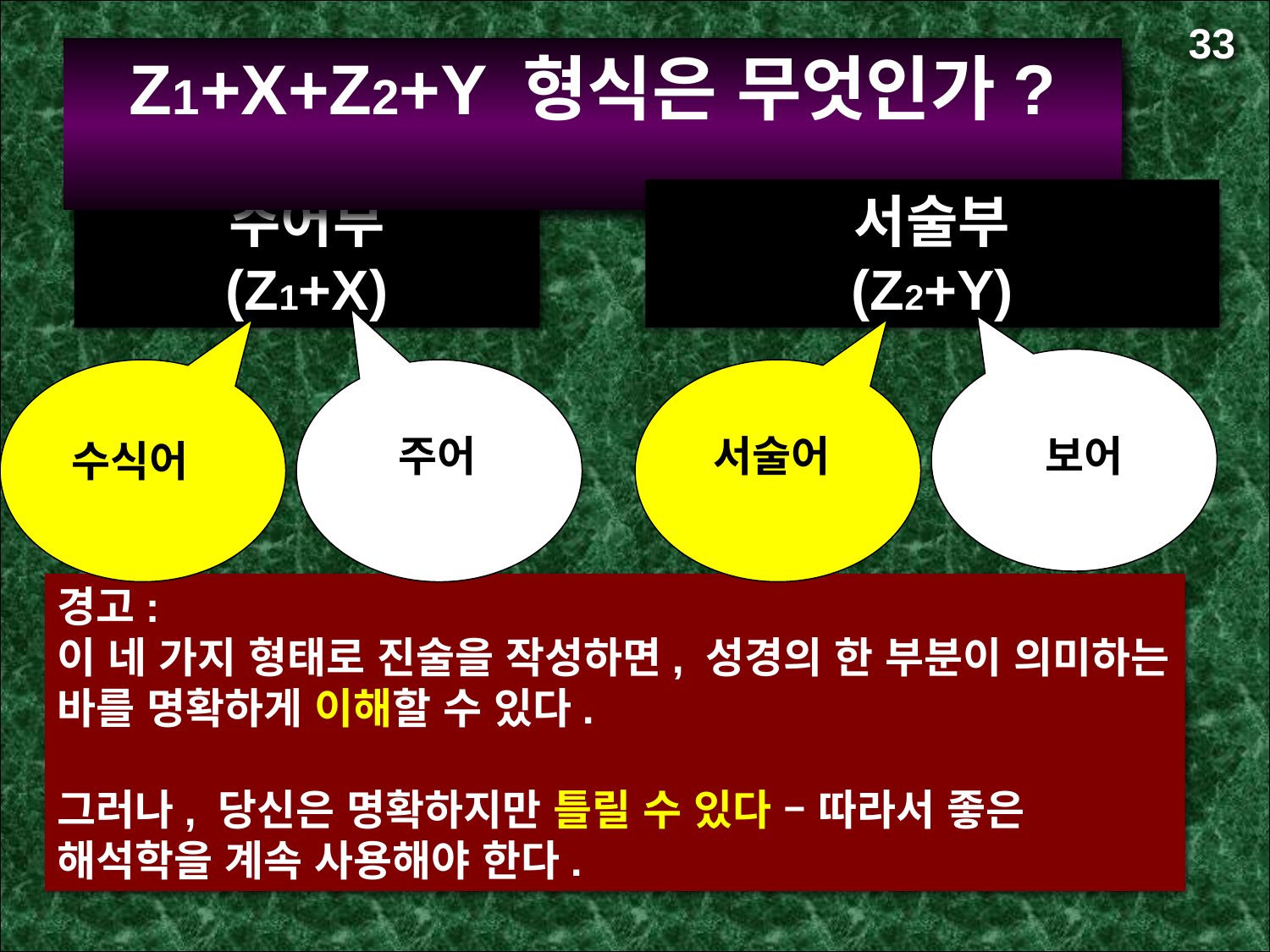

33
Z1+X+Z2+Y 형식은 무엇인가?
주어부
(Z1+X)
서술부
(Z2+Y)

보어

수식어

주어

서술어
경고:
이 네 가지 형태로 진술을 작성하면, 성경의 한 부분이 의미하는 바를 명확하게 이해할 수 있다.

그러나, 당신은 명확하지만 틀릴 수 있다 – 따라서 좋은 해석학을 계속 사용해야 한다.